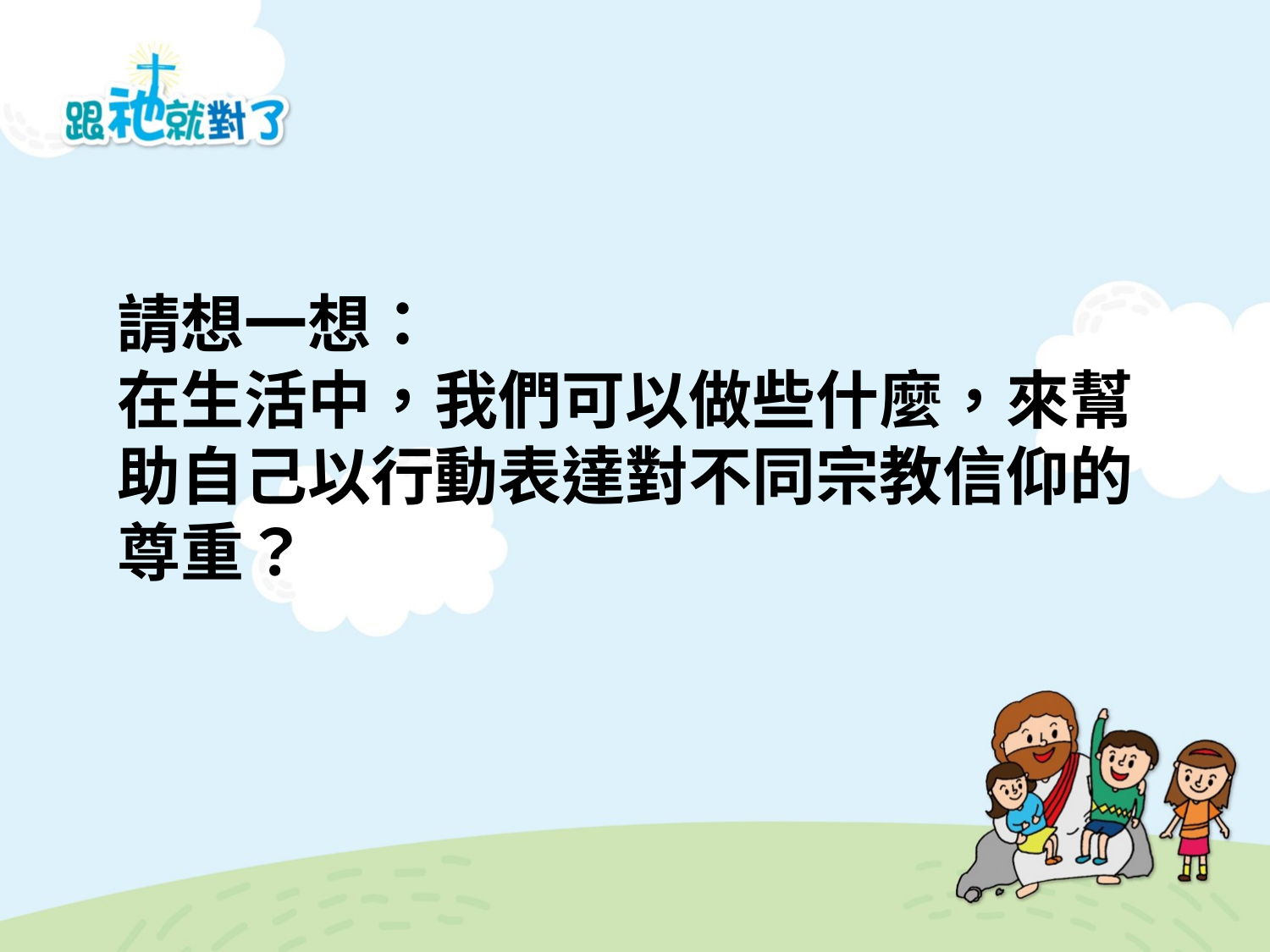

請想一想：
在生活中，我們可以做些什麼，來幫助自己以行動表達對不同宗教信仰的尊重？